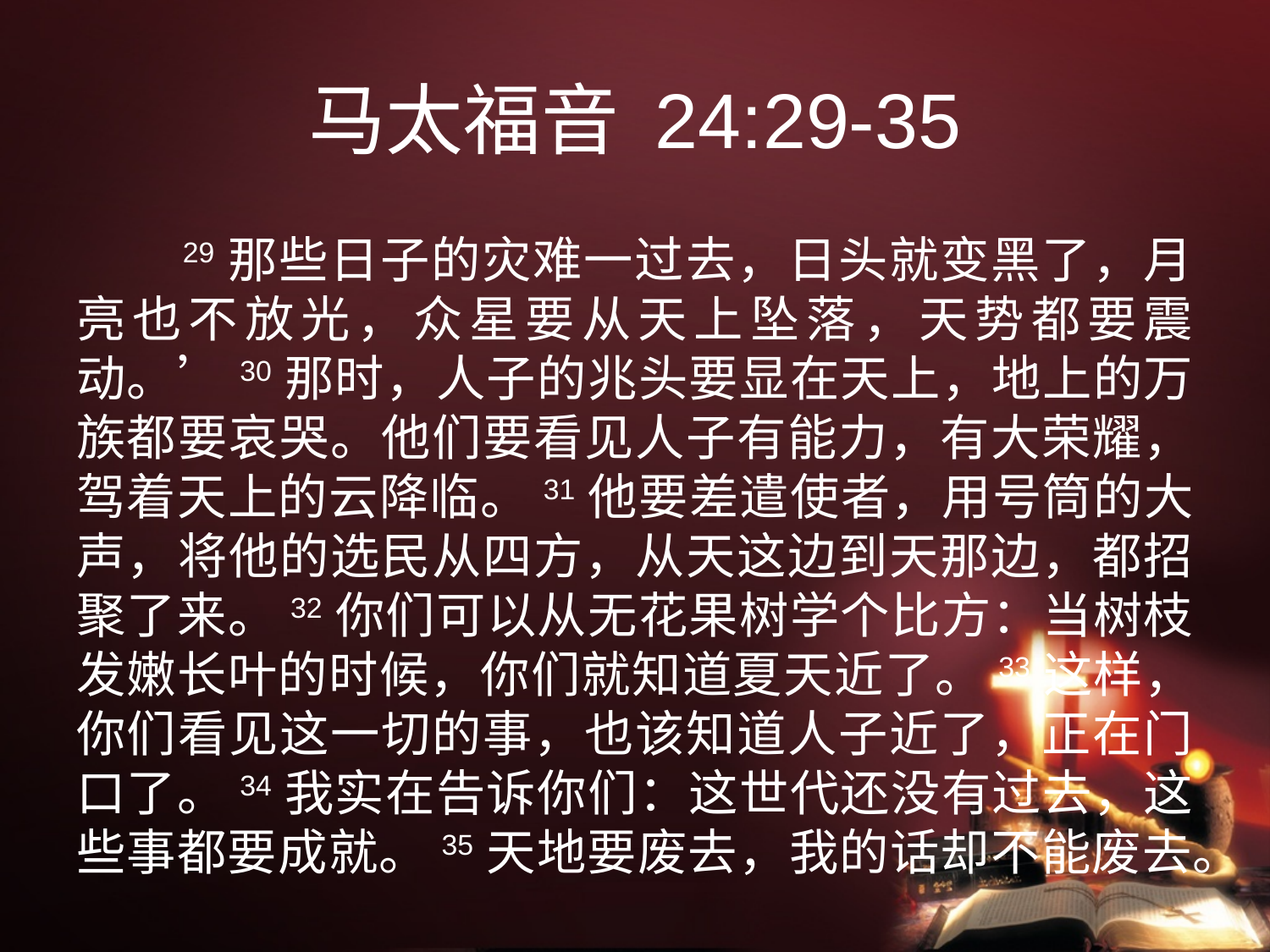

# 马太福音 24:29-35
           29那些日子的灾难一过去，日头就变黑了，月亮也不放光，众星要从天上坠落，天势都要震动。’30那时，人子的兆头要显在天上，地上的万族都要哀哭。他们要看见人子有能力，有大荣耀，驾着天上的云降临。31他要差遣使者，用号筒的大声，将他的选民从四方，从天这边到天那边，都招聚了来。32你们可以从无花果树学个比方：当树枝发嫩长叶的时候，你们就知道夏天近了。33这样，你们看见这一切的事，也该知道人子近了，正在门口了。34我实在告诉你们：这世代还没有过去，这些事都要成就。35天地要废去，我的话却不能废去。